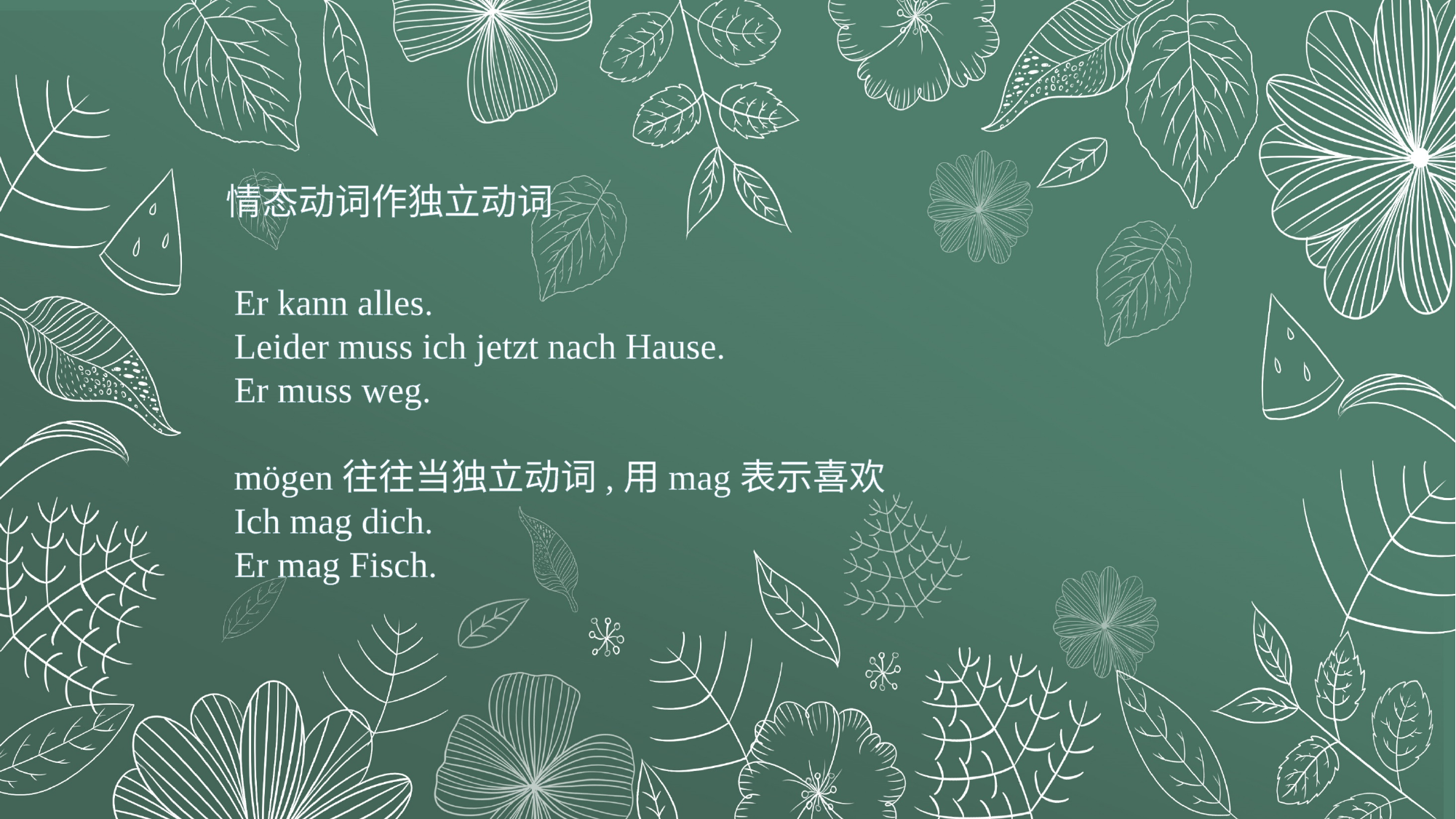

情态动词作独立动词
Er kann alles.
Leider muss ich jetzt nach Hause.
Er muss weg.

mögen往往当独立动词,用mag表示喜欢
Ich mag dich.
Er mag Fisch.